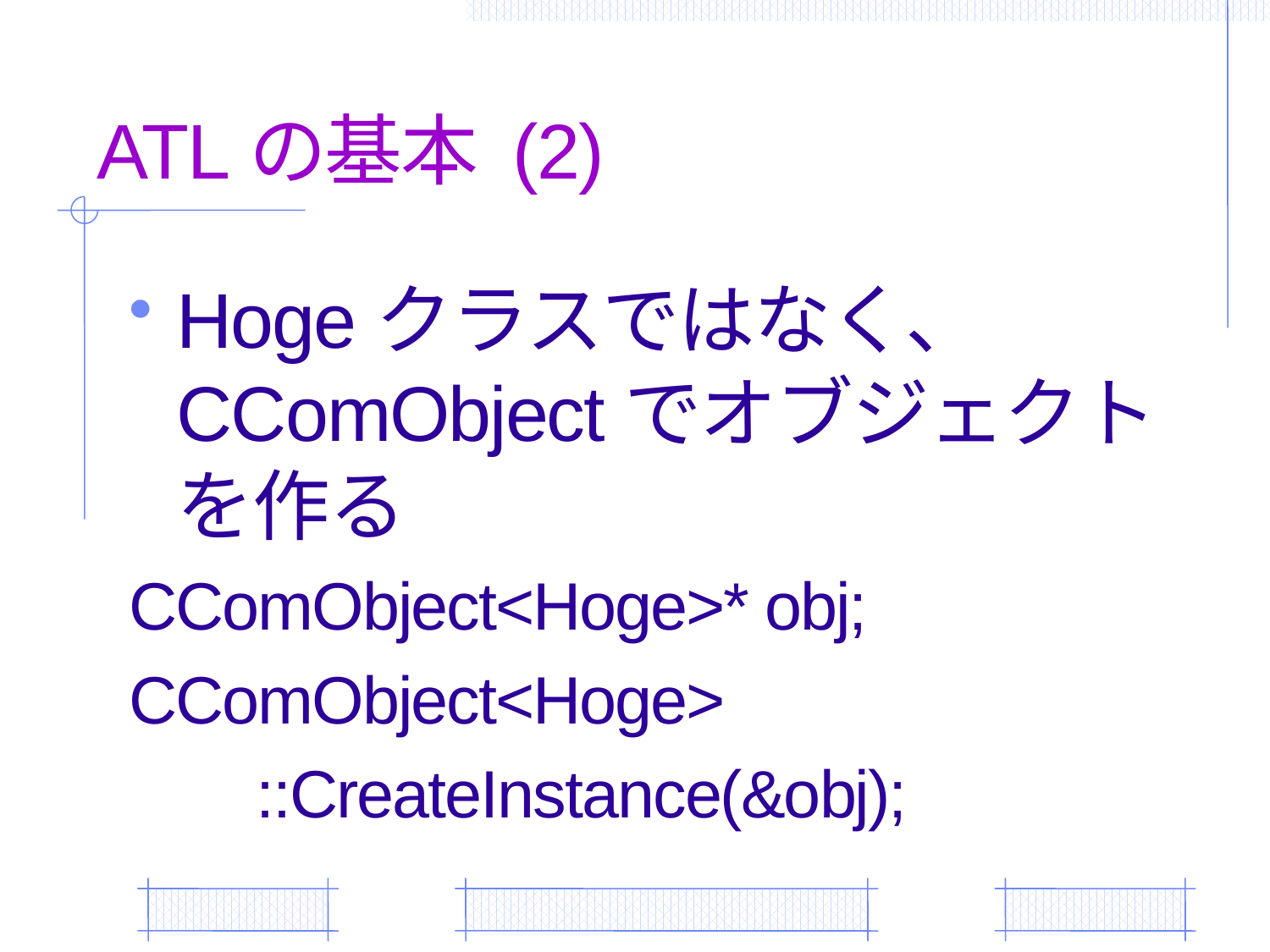

# ATLの基本 (2)
Hogeクラスではなく、
CComObjectでオブジェクトを作る
CComObject<Hoge>* obj;
CComObject<Hoge>
	::CreateInstance(&obj);